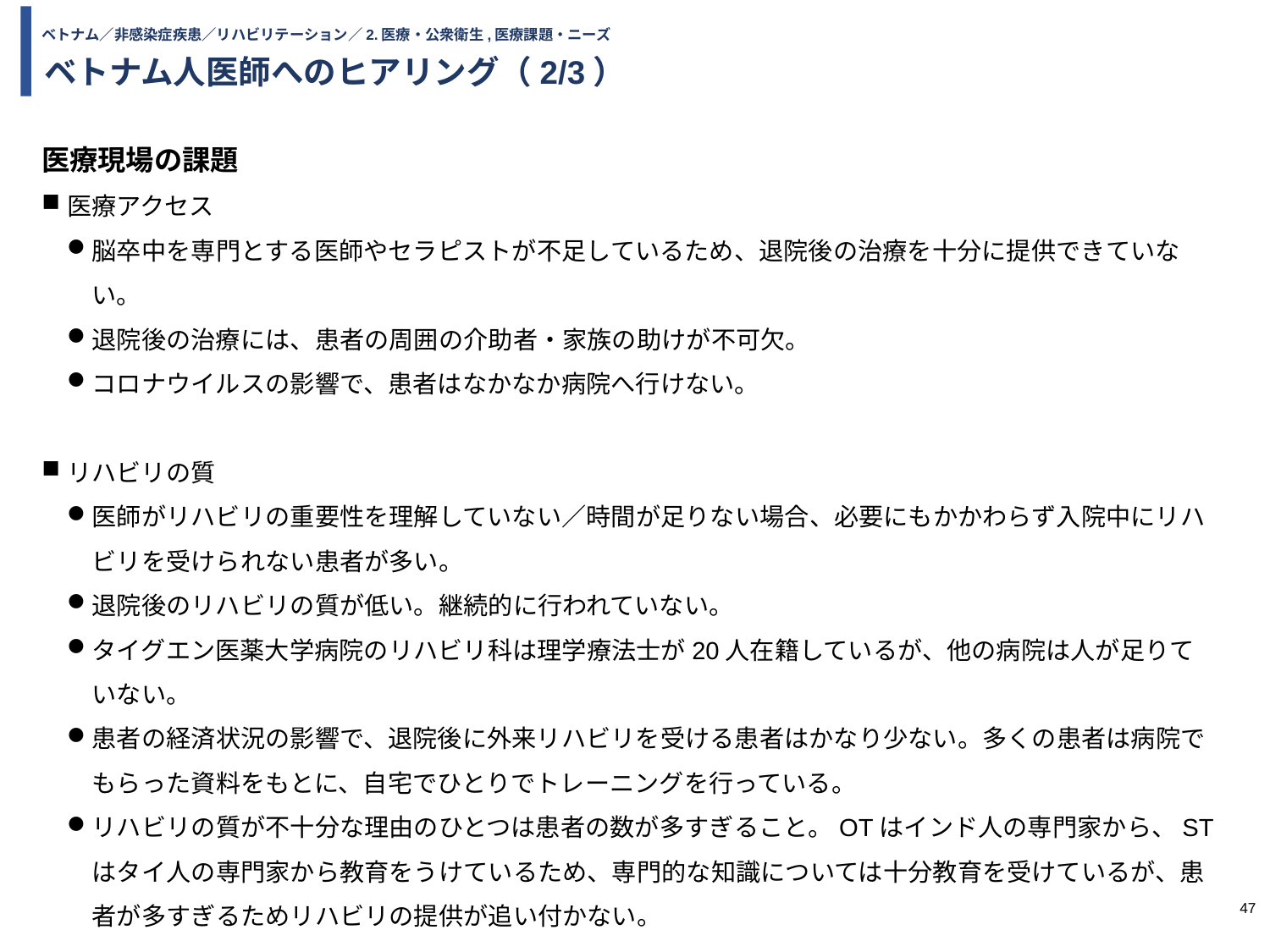

ベトナム／非感染症疾患／リハビリテーション／2.医療・公衆衛生,医療課題・ニーズ
ベトナム人医師へのヒアリング（2/3）
医療現場の課題
医療アクセス
脳卒中を専門とする医師やセラピストが不足しているため、退院後の治療を十分に提供できていない。
退院後の治療には、患者の周囲の介助者・家族の助けが不可欠。
コロナウイルスの影響で、患者はなかなか病院へ行けない。

リハビリの質
医師がリハビリの重要性を理解していない／時間が足りない場合、必要にもかかわらず入院中にリハビリを受けられない患者が多い。
退院後のリハビリの質が低い。継続的に行われていない。
タイグエン医薬大学病院のリハビリ科は理学療法士が20人在籍しているが、他の病院は人が足りていない。
患者の経済状況の影響で、退院後に外来リハビリを受ける患者はかなり少ない。多くの患者は病院でもらった資料をもとに、自宅でひとりでトレーニングを行っている。
リハビリの質が不十分な理由のひとつは患者の数が多すぎること。OTはインド人の専門家から、STはタイ人の専門家から教育をうけているため、専門的な知識については十分教育を受けているが、患者が多すぎるためリハビリの提供が追い付かない。

47